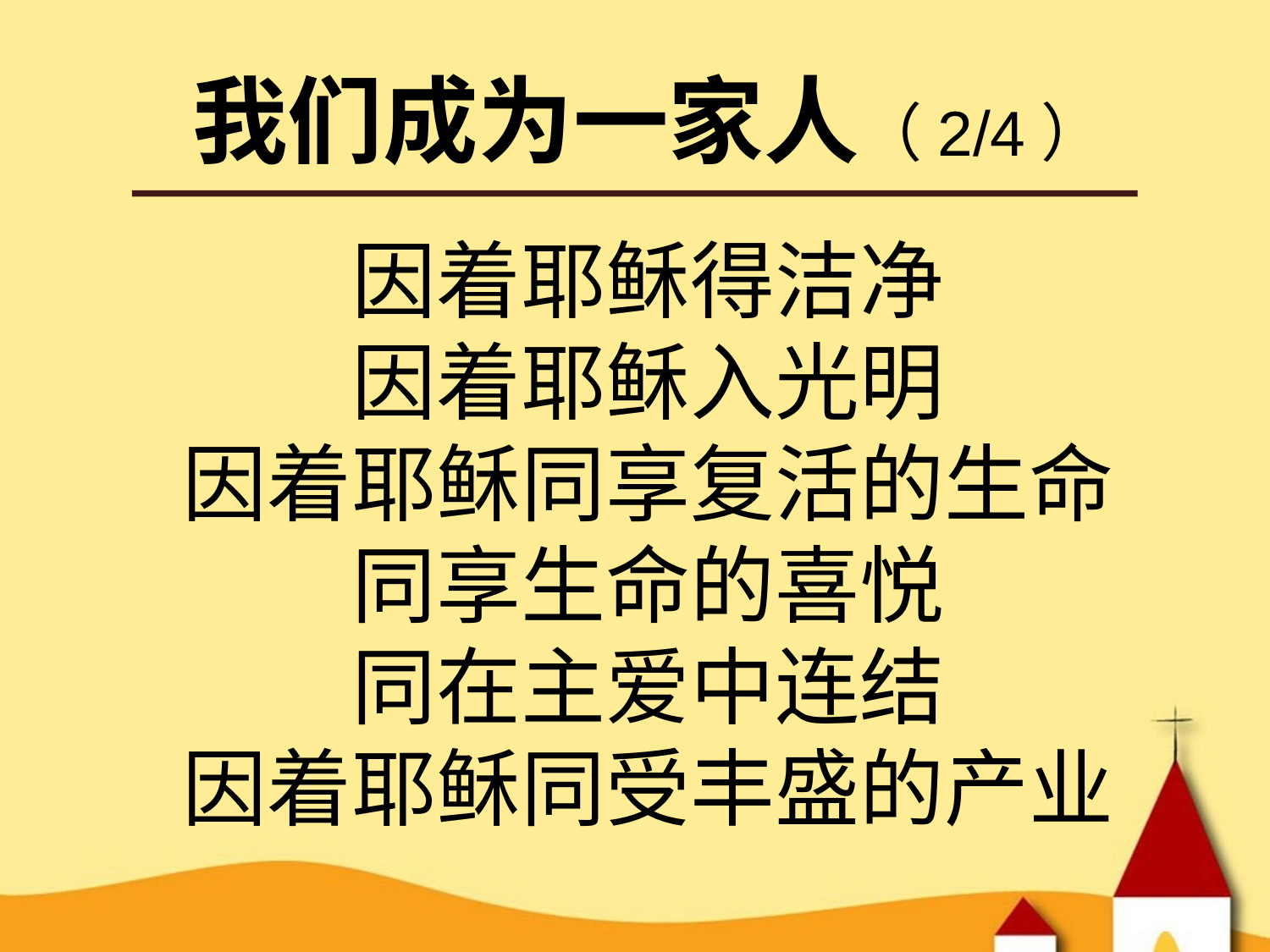

我们成为一家人（2/4）

因着耶稣得洁净
因着耶稣入光明
因着耶稣同享复活的生命
同享生命的喜悦
同在主爱中连结
因着耶稣同受丰盛的产业